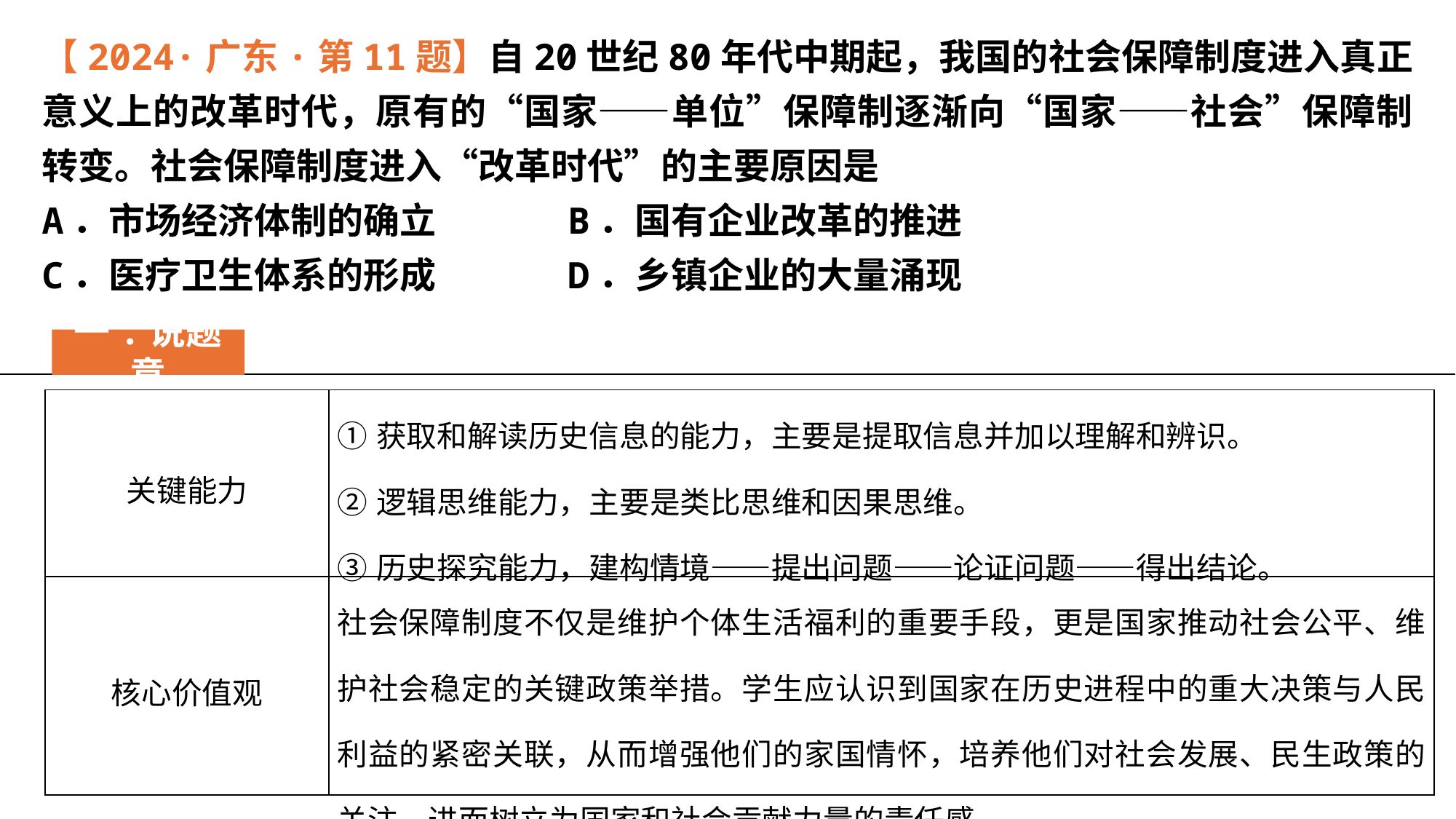

【2024·广东·第11题】自20世纪80年代中期起，我国的社会保障制度进入真正意义上的改革时代，原有的“国家——单位”保障制逐渐向“国家——社会”保障制转变。社会保障制度进入“改革时代”的主要原因是
A．市场经济体制的确立               B．国有企业改革的推进
C．医疗卫生体系的形成               D．乡镇企业的大量涌现
一.说题意
| 关键能力 | ①获取和解读历史信息的能力，主要是提取信息并加以理解和辨识。 ②逻辑思维能力，主要是类比思维和因果思维。 ③历史探究能力，建构情境——提出问题——论证问题——得出结论。 |
| --- | --- |
| 核心价值观 | 社会保障制度不仅是维护个体生活福利的重要手段，更是国家推动社会公平、维护社会稳定的关键政策举措。学生应认识到国家在历史进程中的重大决策与人民利益的紧密关联，从而增强他们的家国情怀，培养他们对社会发展、民生政策的关注，进而树立为国家和社会贡献力量的责任感。 |